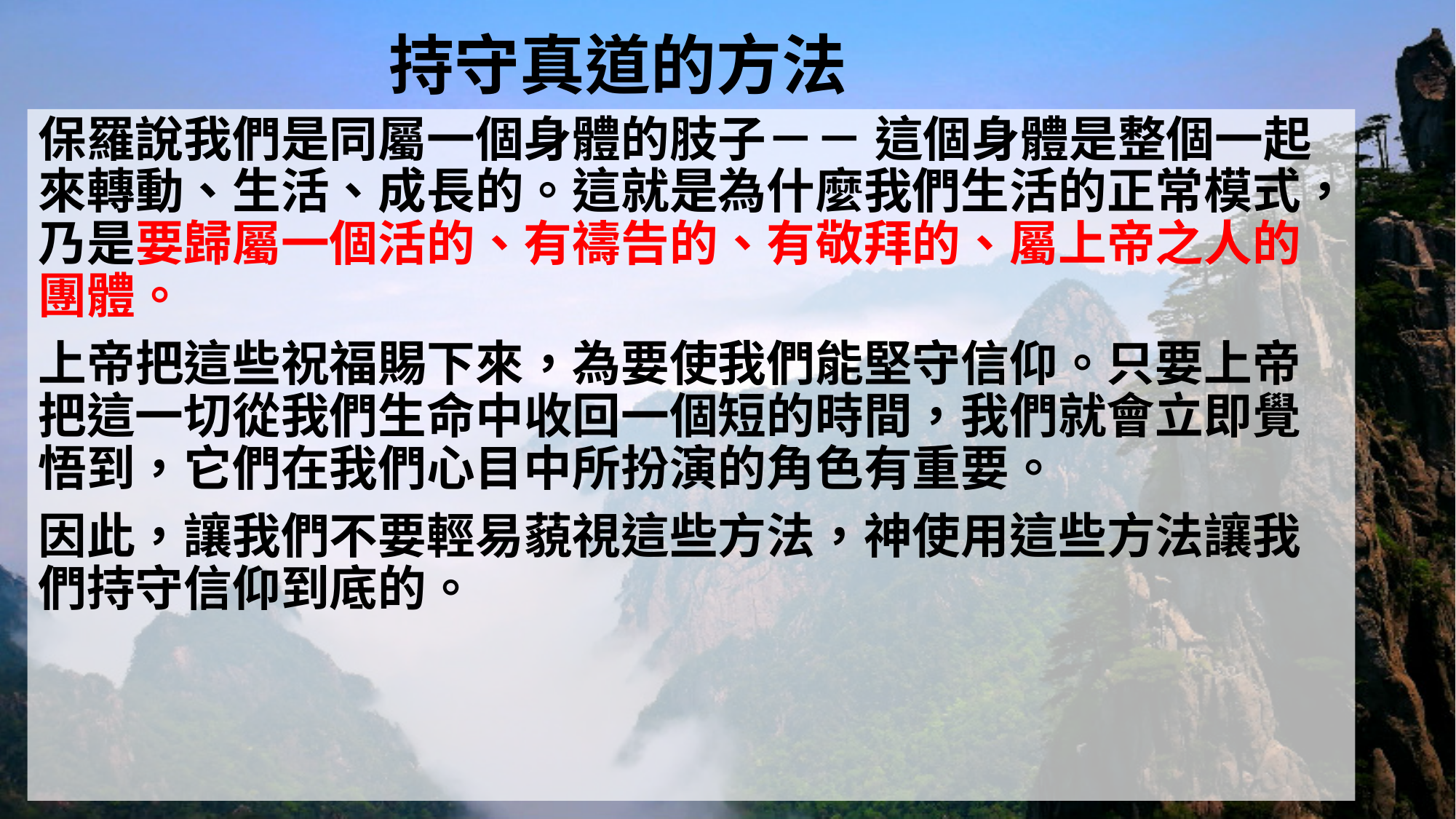

# 持守真道的方法
保羅說我們是同屬一個身體的肢子－－ 這個身體是整個一起來轉動、生活、成長的。這就是為什麼我們生活的正常模式，乃是要歸屬一個活的、有禱告的、有敬拜的、屬上帝之人的團體。
上帝把這些祝福賜下來，為要使我們能堅守信仰。只要上帝把這一切從我們生命中收回一個短的時間，我們就會立即覺悟到，它們在我們心目中所扮演的角色有重要。
因此，讓我們不要輕易藐視這些方法，神使用這些方法讓我們持守信仰到底的。